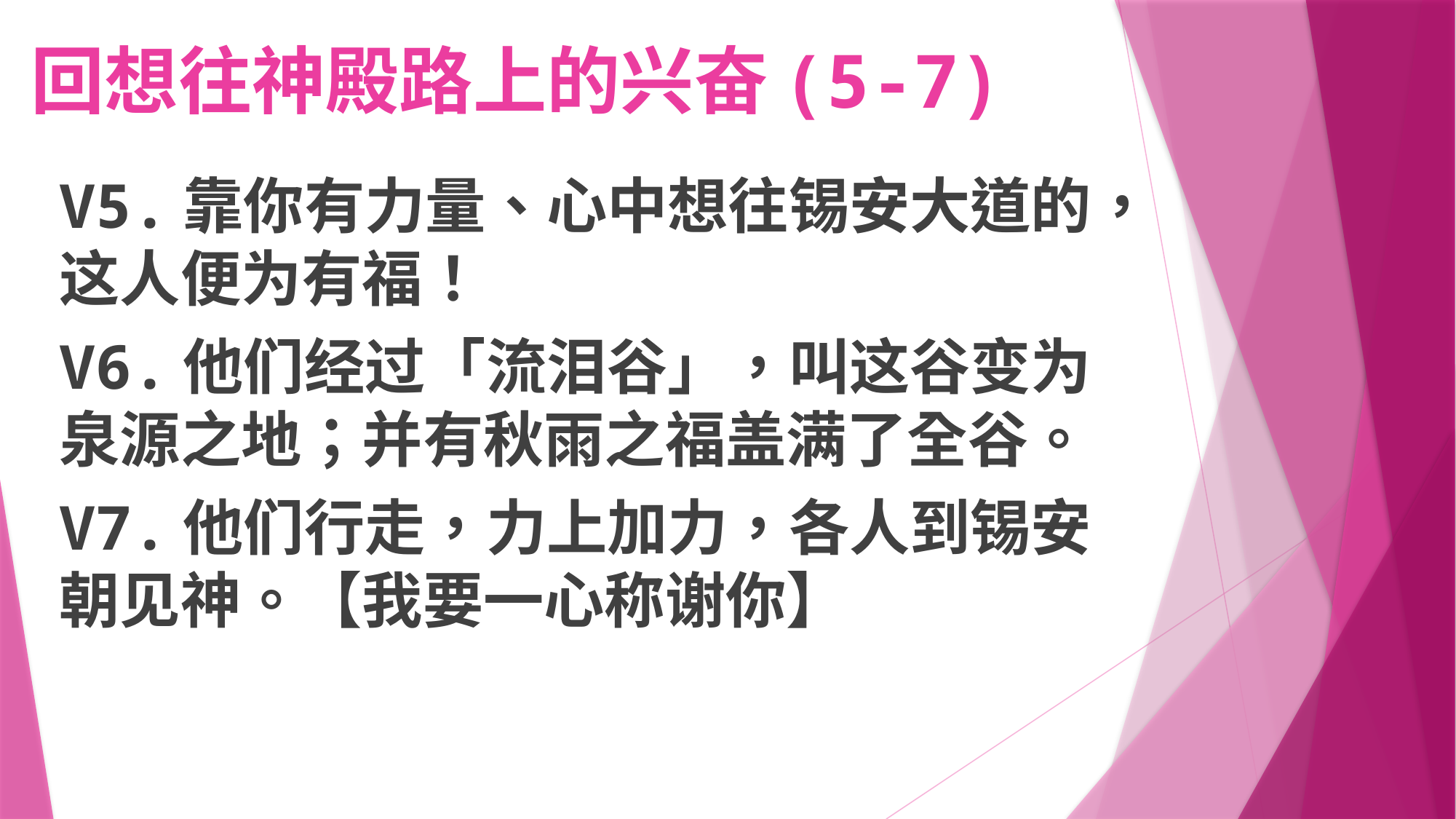

# 回想往神殿路上的兴奋(5-7)
V5.靠你有力量、心中想往锡安大道的，这人便为有福！
V6.他们经过「流泪谷」，叫这谷变为泉源之地；并有秋雨之福盖满了全谷。
V7.他们行走，力上加力，各人到锡安朝见神。【我要一心称谢你】